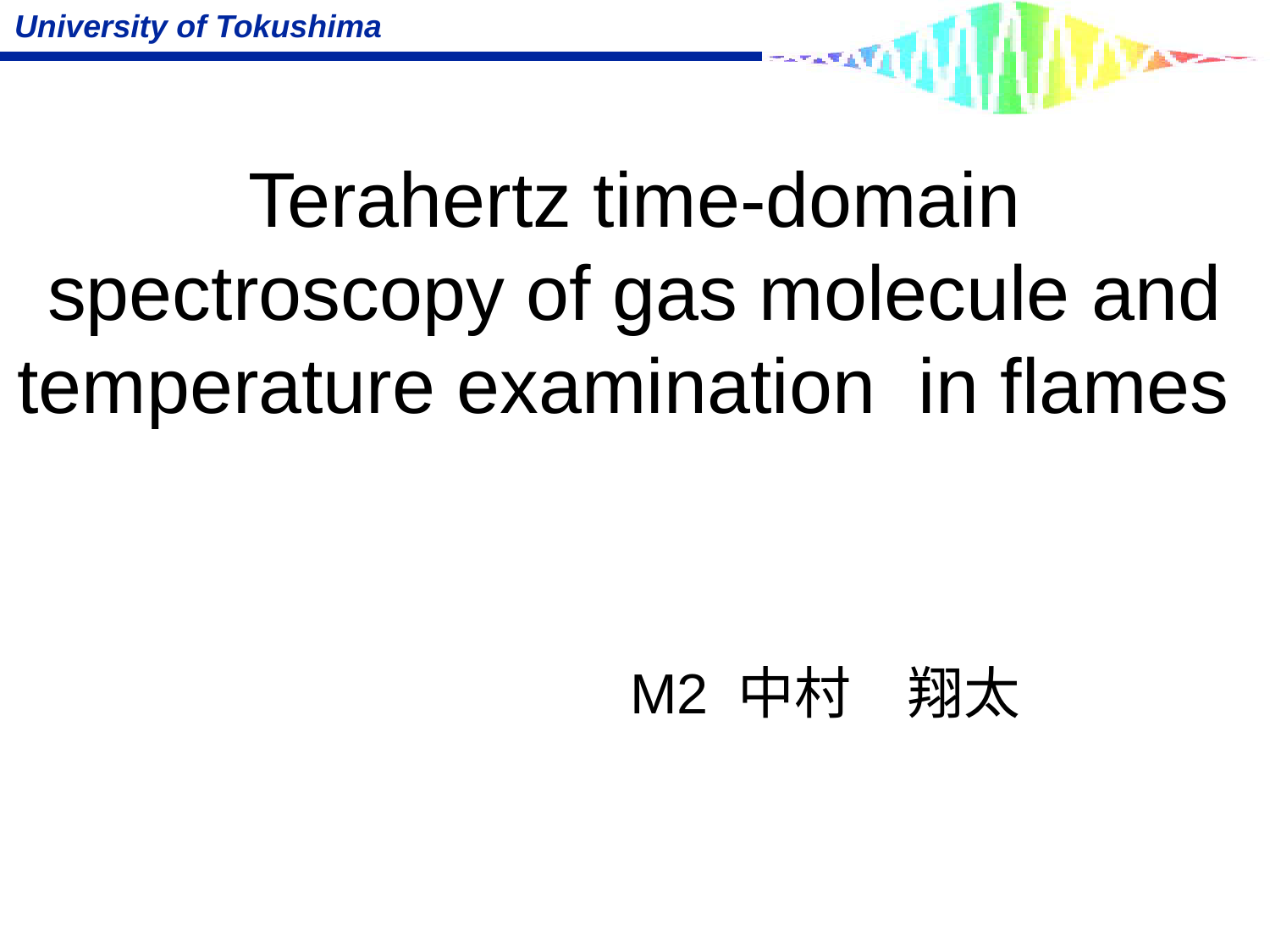

# Terahertz time-domain spectroscopy of gas molecule and temperature examination  in flames
M2 中村　翔太